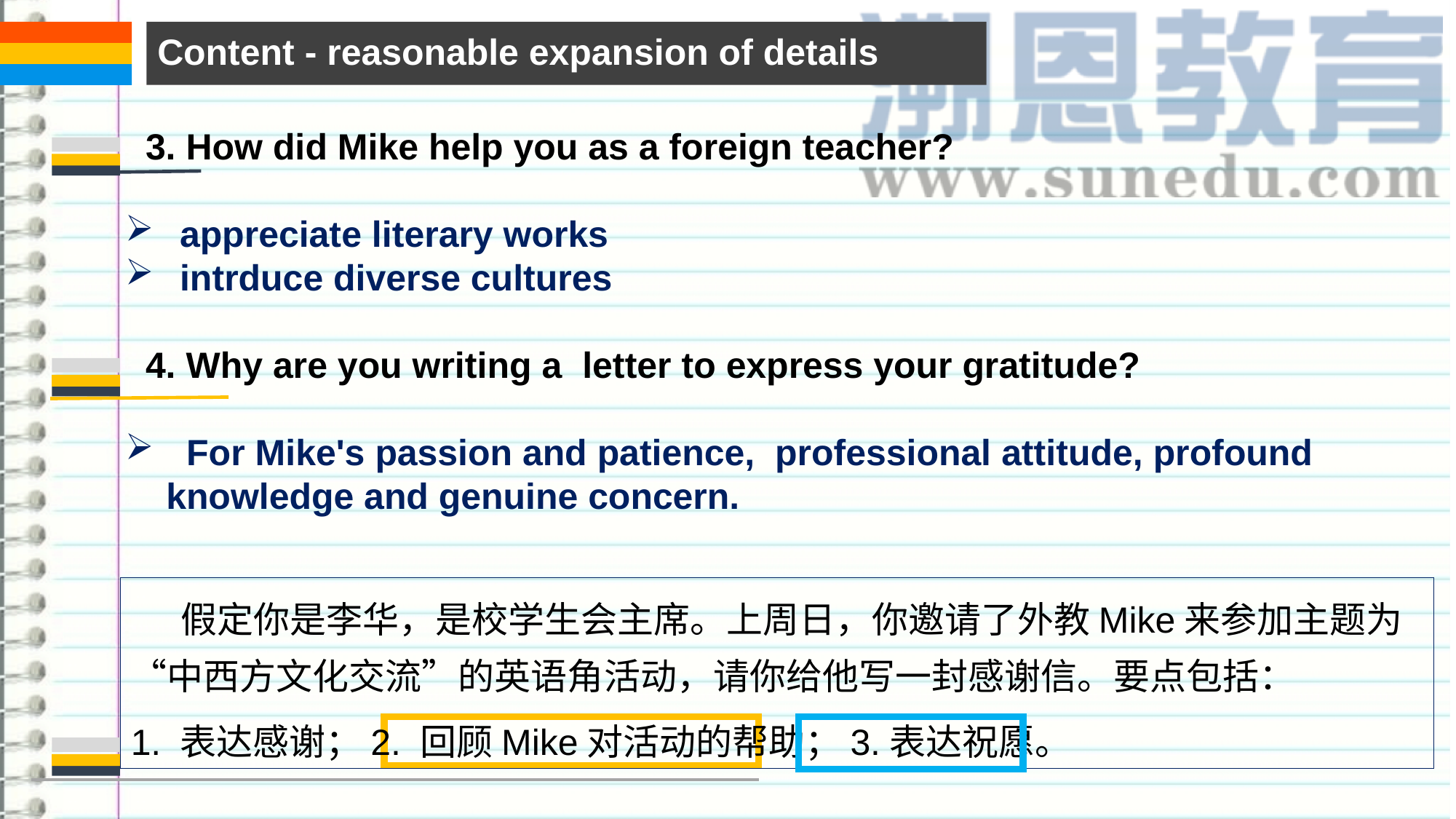

Content - reasonable expansion of details
  3. How did Mike help you as a foreign teacher?

appreciate literary works
intrduce diverse cultures

  4. Why are you writing a  letter to express your gratitude?

  For Mike's passion and patience,  professional attitude, profound knowledge and genuine concern.

     假定你是李华，是校学生会主席。上周日，你邀请了外教Mike来参加主题为“中西方文化交流”的英语角活动，请你给他写一封感谢信。要点包括：
1. 表达感谢；2. 回顾Mike对活动的帮助；3.表达祝愿。